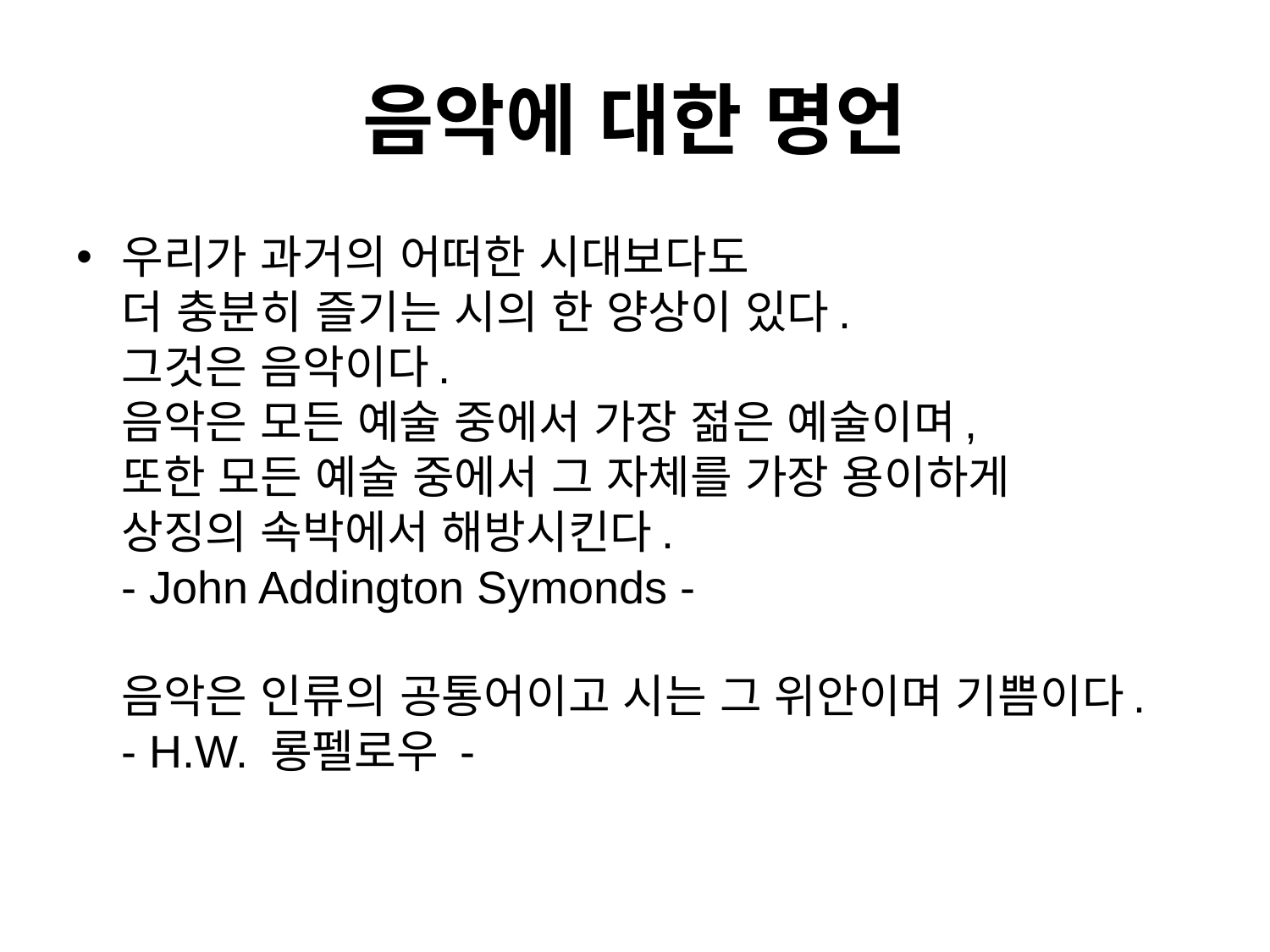

# 음악에 대한 명언
우리가 과거의 어떠한 시대보다도
더 충분히 즐기는 시의 한 양상이 있다.
그것은 음악이다.
음악은 모든 예술 중에서 가장 젊은 예술이며,
또한 모든 예술 중에서 그 자체를 가장 용이하게
상징의 속박에서 해방시킨다.
- John Addington Symonds -
음악은 인류의 공통어이고 시는 그 위안이며 기쁨이다.
- H.W. 롱펠로우 -